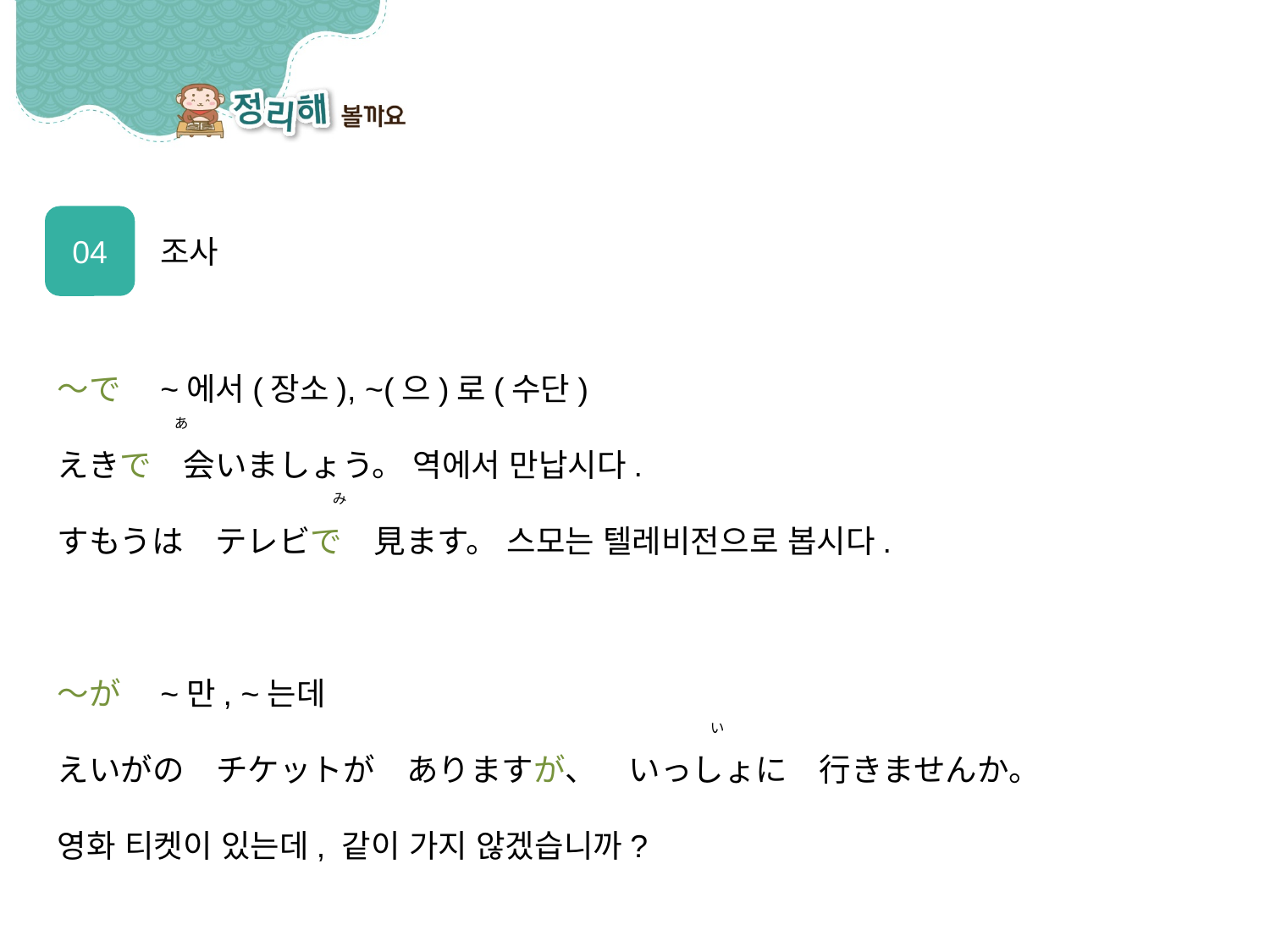

04
조사
～で　~에서(장소), ~(으)로(수단)
えきで　会いましょう。 역에서 만납시다.
すもうは　テレビで　見ます。 스모는 텔레비전으로 봅시다.

～が　~만, ~는데
えいがの　チケットが　ありますが、　いっしょに　行きませんか。
영화 티켓이 있는데, 같이 가지 않겠습니까?
あ
み
い